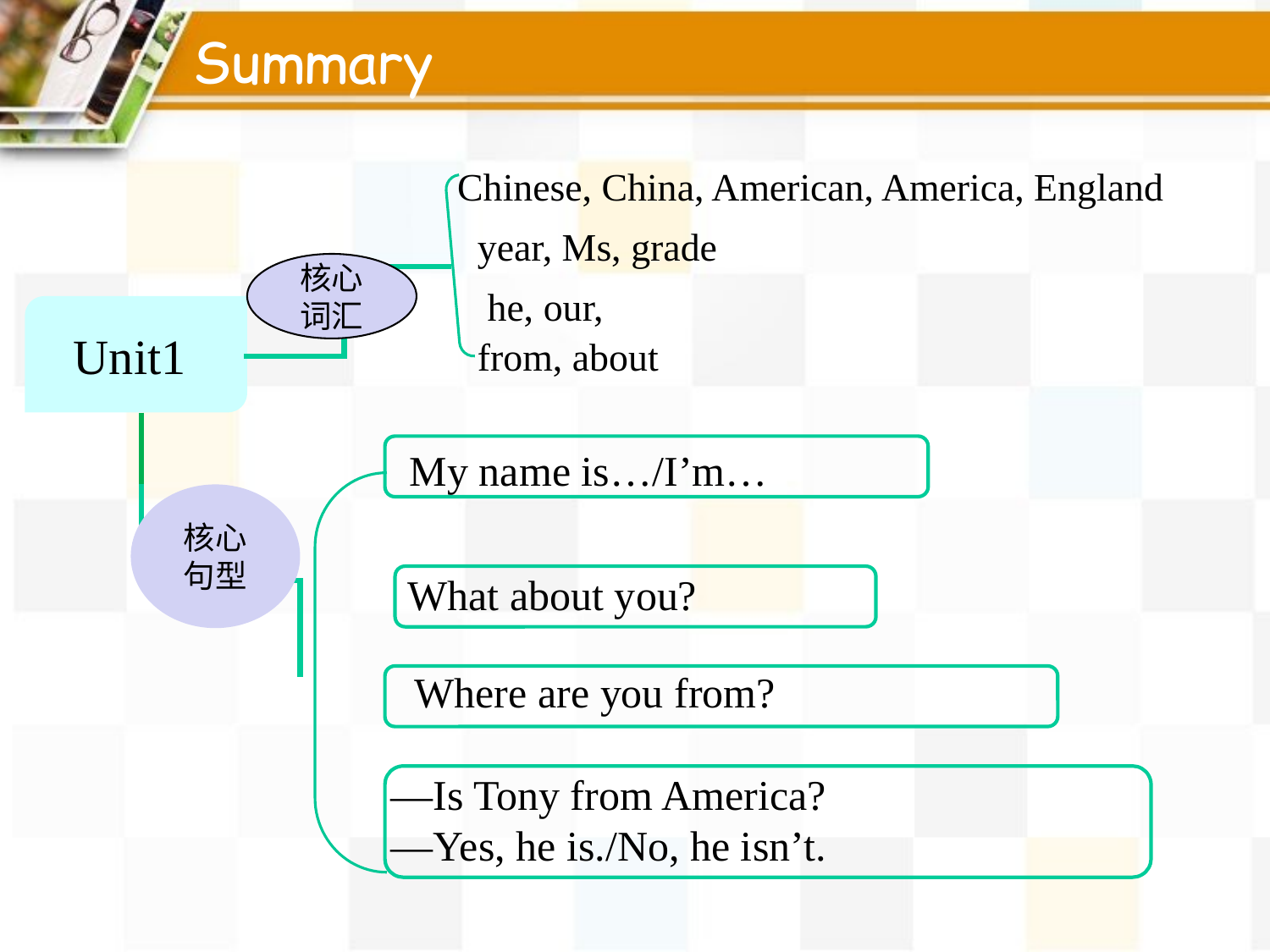

Summary
Chinese, China, American, America, England

year, Ms, grade
核心词汇
he, our,
Unit1
from, about
核心句型

My name is…/I’m…

What about you?

Where are you from?

—Is Tony from America?
—Yes, he is./No, he isn’t.